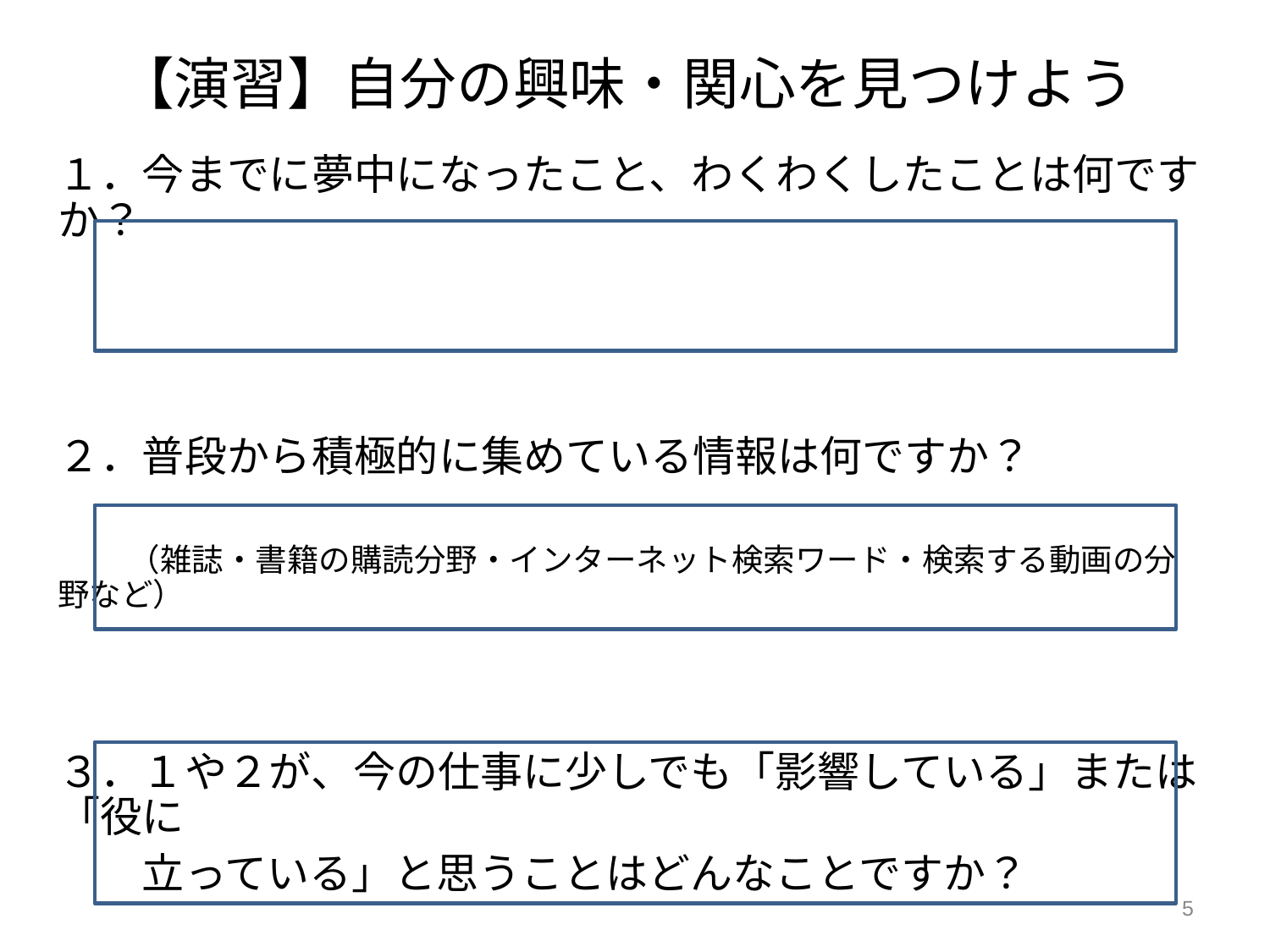

# 【演習】自分の興味・関心を見つけよう
１．今までに夢中になったこと、わくわくしたことは何ですか？

２．普段から積極的に集めている情報は何ですか？
　　（雑誌・書籍の購読分野・インターネット検索ワード・検索する動画の分野など）

３．１や２が、今の仕事に少しでも「影響している」または「役に
　　立っている」と思うことはどんなことですか？

5